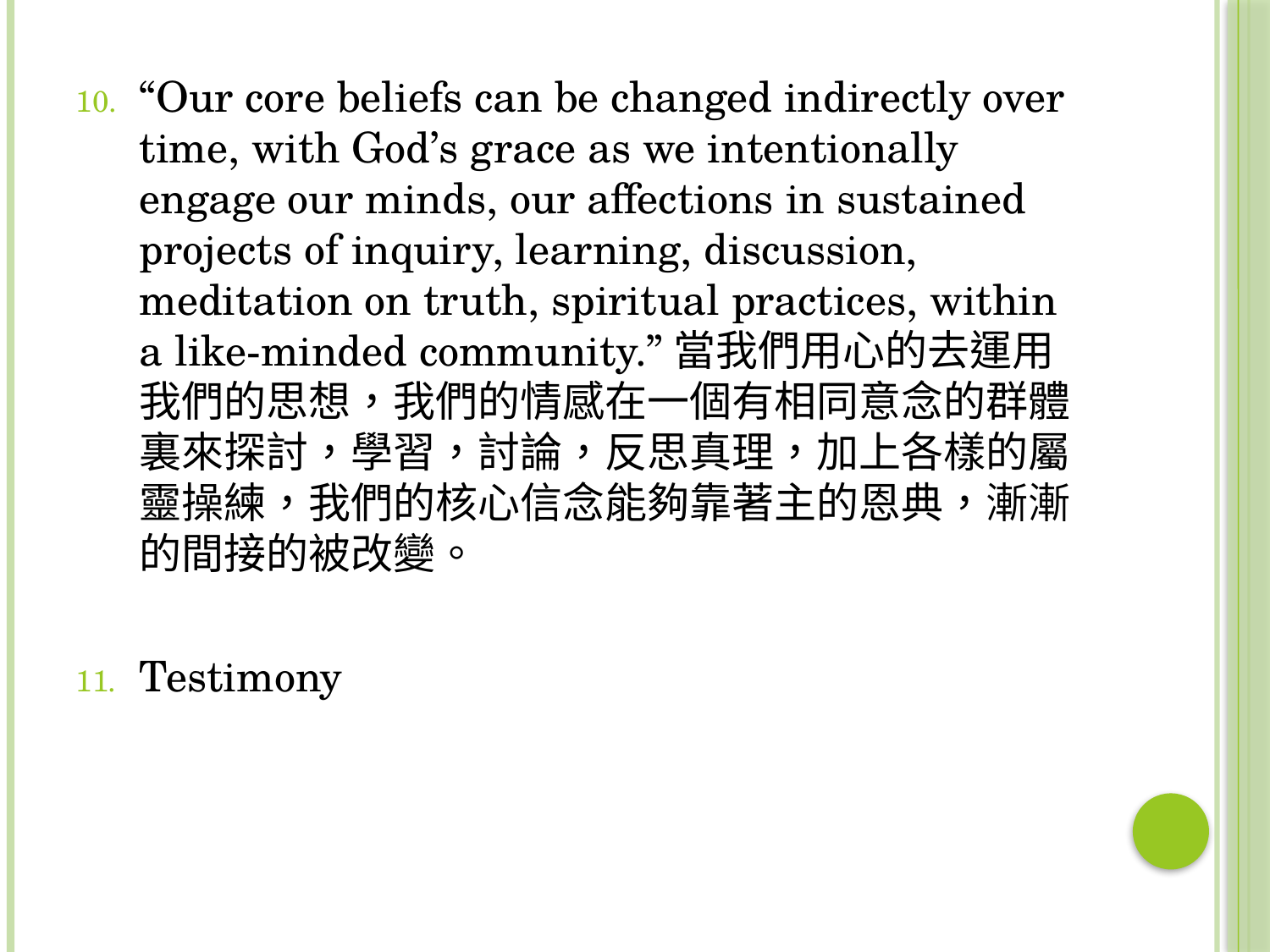

“Our core beliefs can be changed indirectly over time, with God’s grace as we intentionally engage our minds, our affections in sustained projects of inquiry, learning, discussion, meditation on truth, spiritual practices, within a like-minded community.”當我們用心的去運用我們的思想，我們的情感在一個有相同意念的群體裏來探討，學習，討論，反思真理，加上各樣的屬靈操練，我們的核心信念能夠靠著主的恩典，漸漸的間接的被改變。

Testimony